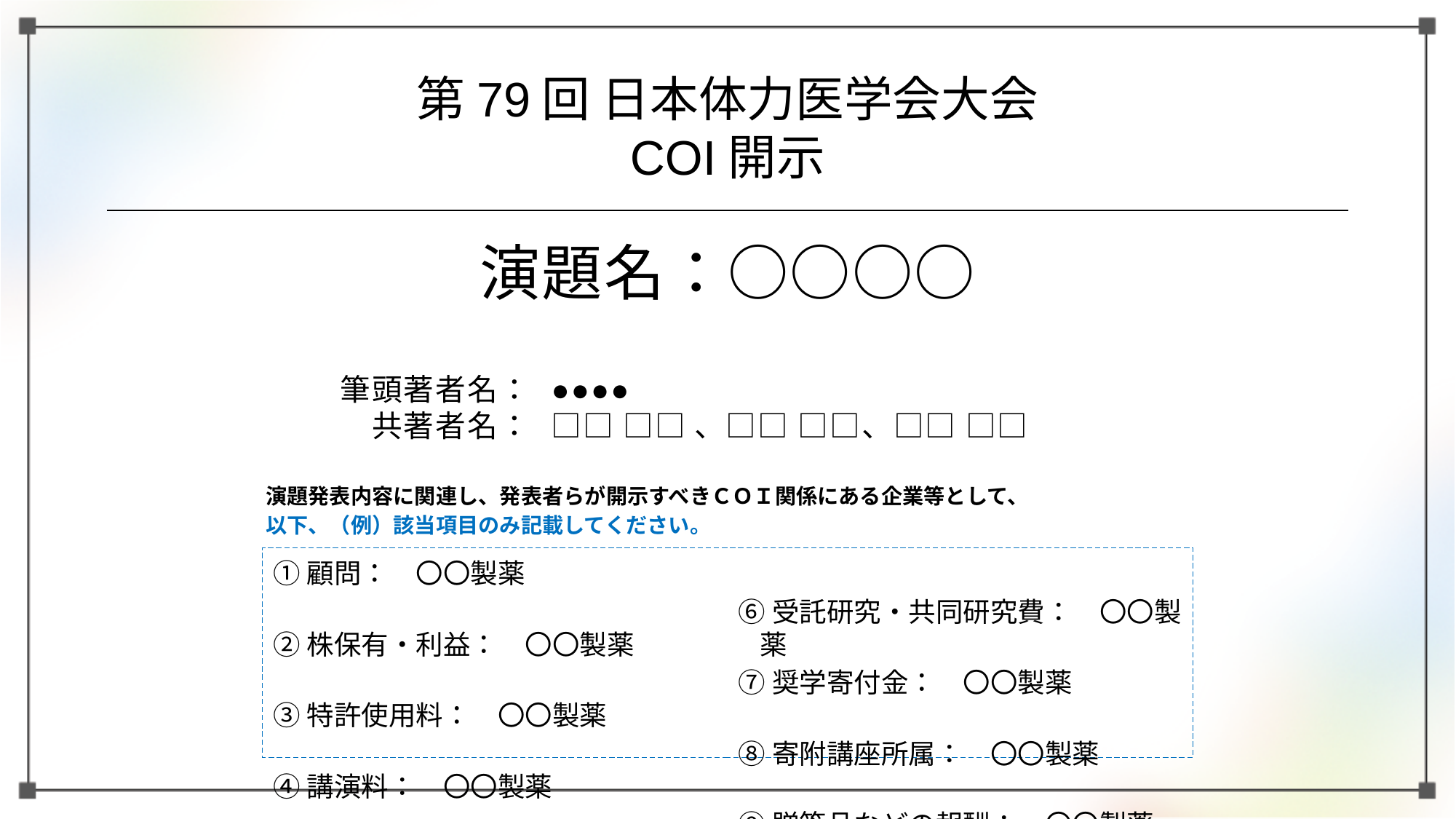

第79回 日本体力医学会大会
COI開示
演題名：○○○○
筆頭著者名：
共著者名：
●●●●
□□ □□、□□ □□、□□ □□
演題発表内容に関連し、発表者らが開示すべきＣＯＩ関係にある企業等として、
以下、（例）該当項目のみ記載してください。

①顧問：　〇〇製薬
②株保有・利益：　〇〇製薬
③特許使用料：　〇〇製薬
④講演料：　〇〇製薬
⑤原稿料：　〇〇製薬

⑥受託研究・共同研究費：　〇〇製薬
⑦奨学寄付金：　〇〇製薬
⑧寄附講座所属：　〇〇製薬
⑨贈答品などの報酬：　〇〇製薬